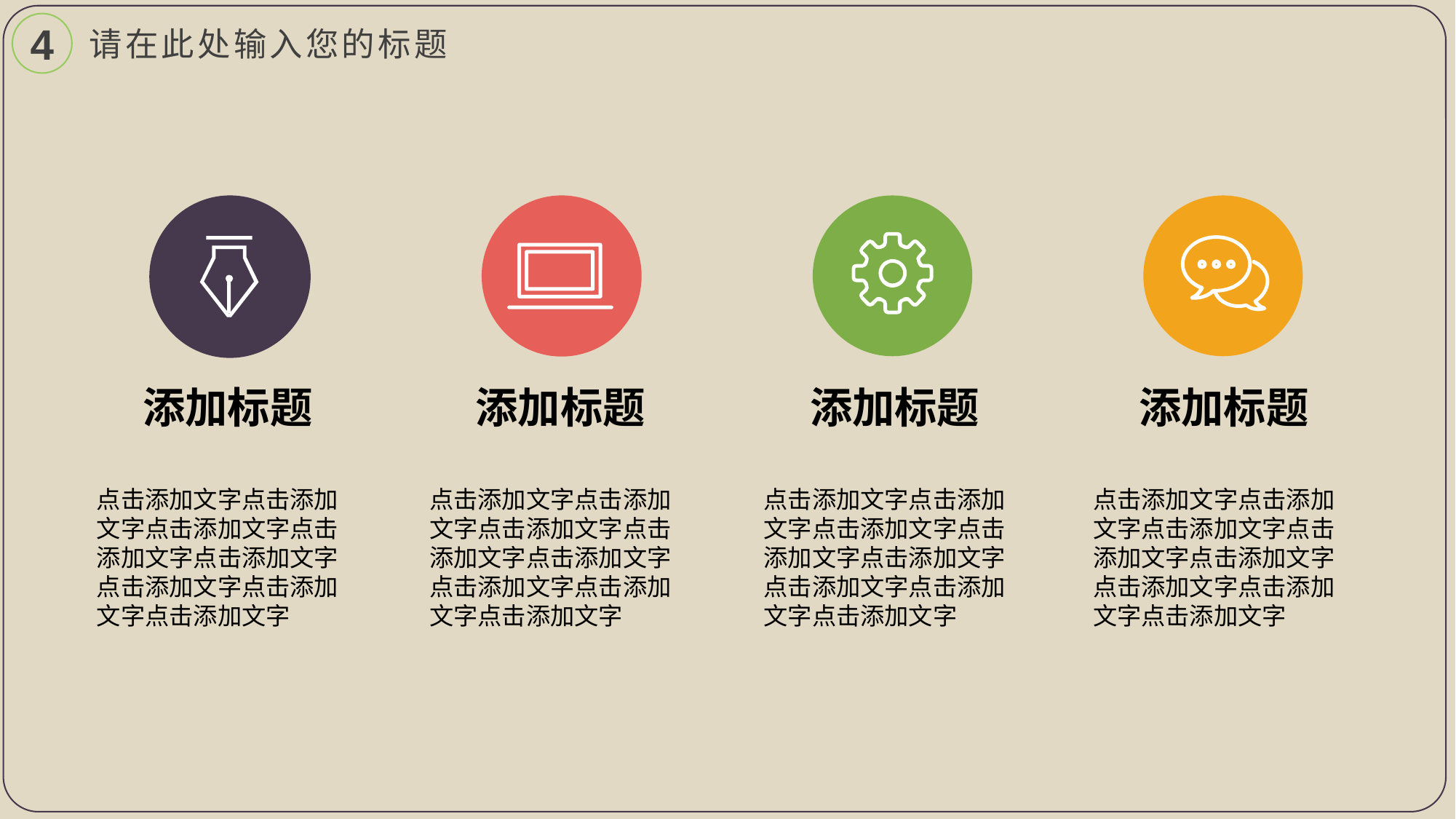

4
请在此处输入您的标题

添加标题
添加标题
添加标题
添加标题
点击添加文字点击添加文字点击添加文字点击添加文字点击添加文字点击添加文字点击添加文字点击添加文字
点击添加文字点击添加文字点击添加文字点击添加文字点击添加文字点击添加文字点击添加文字点击添加文字
点击添加文字点击添加文字点击添加文字点击添加文字点击添加文字点击添加文字点击添加文字点击添加文字
点击添加文字点击添加文字点击添加文字点击添加文字点击添加文字点击添加文字点击添加文字点击添加文字